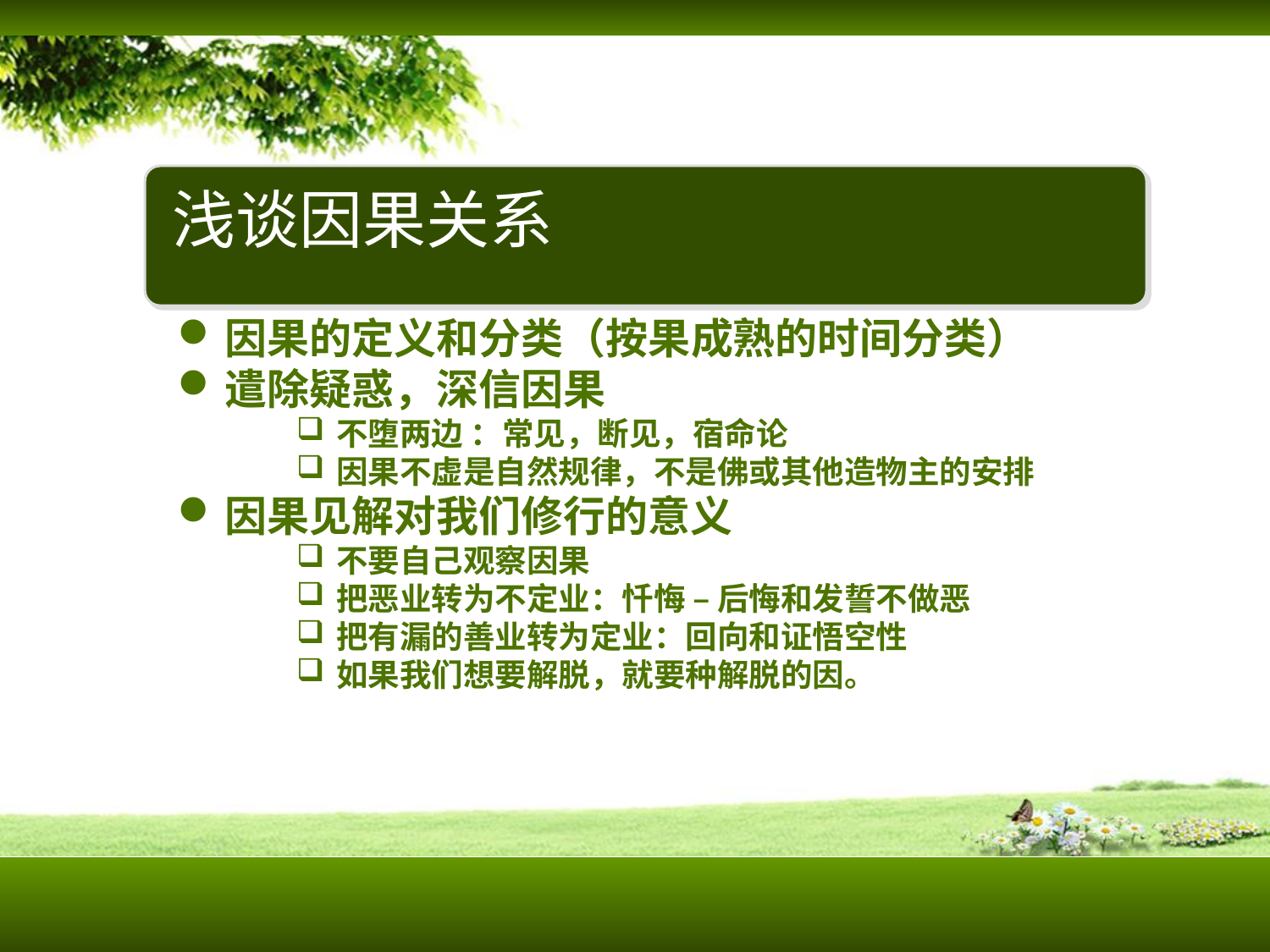

浅谈因果关系
因果的定义和分类（按果成熟的时间分类）
遣除疑惑，深信因果
不堕两边 ：常见，断见，宿命论
因果不虚是自然规律，不是佛或其他造物主的安排
因果见解对我们修行的意义
不要自己观察因果
把恶业转为不定业：忏悔 – 后悔和发誓不做恶
把有漏的善业转为定业：回向和证悟空性
如果我们想要解脱，就要种解脱的因。